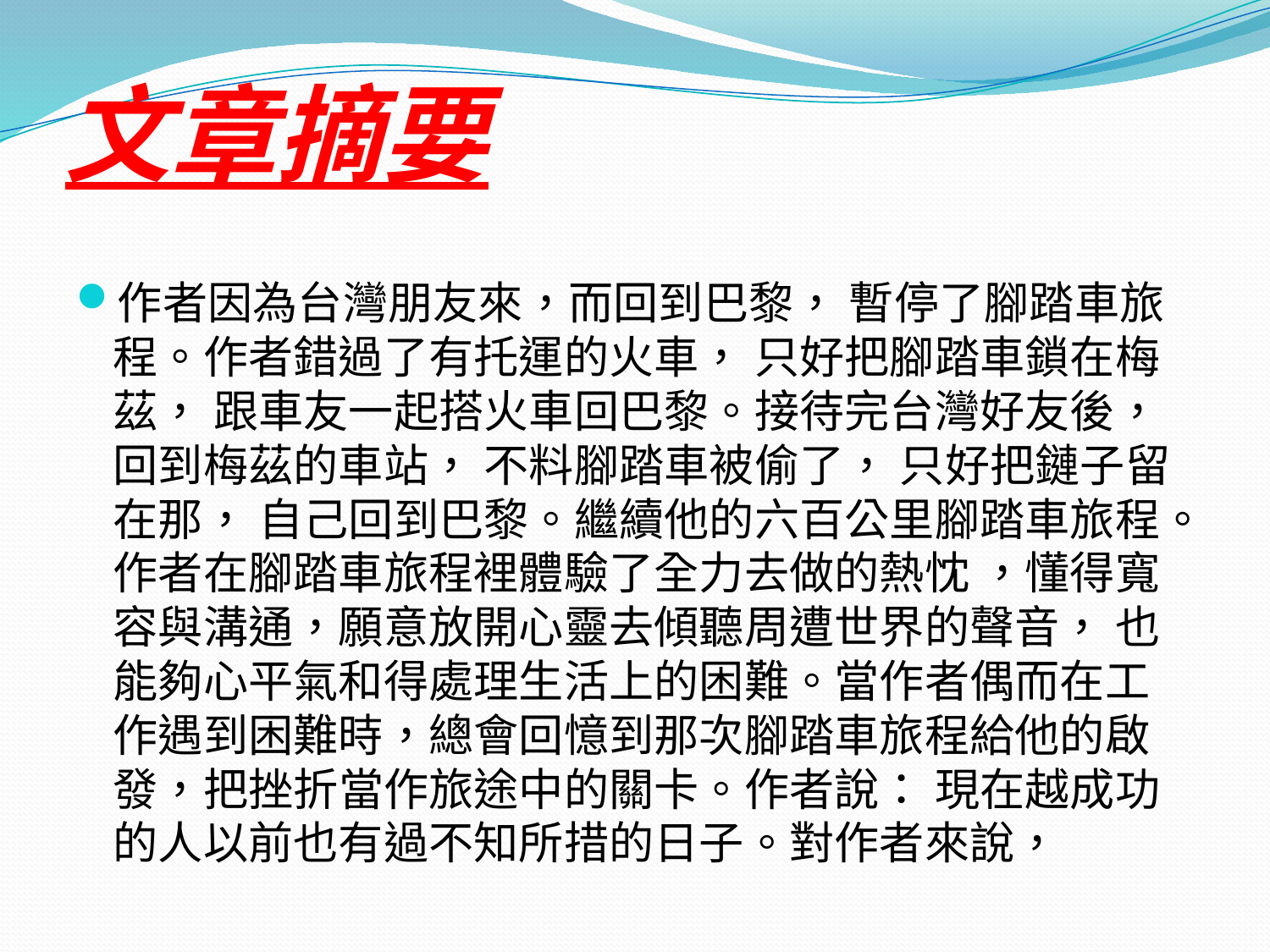

# 文章摘要
作者因為台灣朋友來，而回到巴黎， 暫停了腳踏車旅程。作者錯過了有托運的火車， 只好把腳踏車鎖在梅茲， 跟車友一起搭火車回巴黎。接待完台灣好友後， 回到梅茲的車站， 不料腳踏車被偷了， 只好把鏈子留在那， 自己回到巴黎。繼續他的六百公里腳踏車旅程。作者在腳踏車旅程裡體驗了全力去做的熱忱 ，懂得寬容與溝通，願意放開心靈去傾聽周遭世界的聲音， 也能夠心平氣和得處理生活上的困難。當作者偶而在工作遇到困難時，總會回憶到那次腳踏車旅程給他的啟發，把挫折當作旅途中的關卡。作者說： 現在越成功的人以前也有過不知所措的日子。對作者來說，